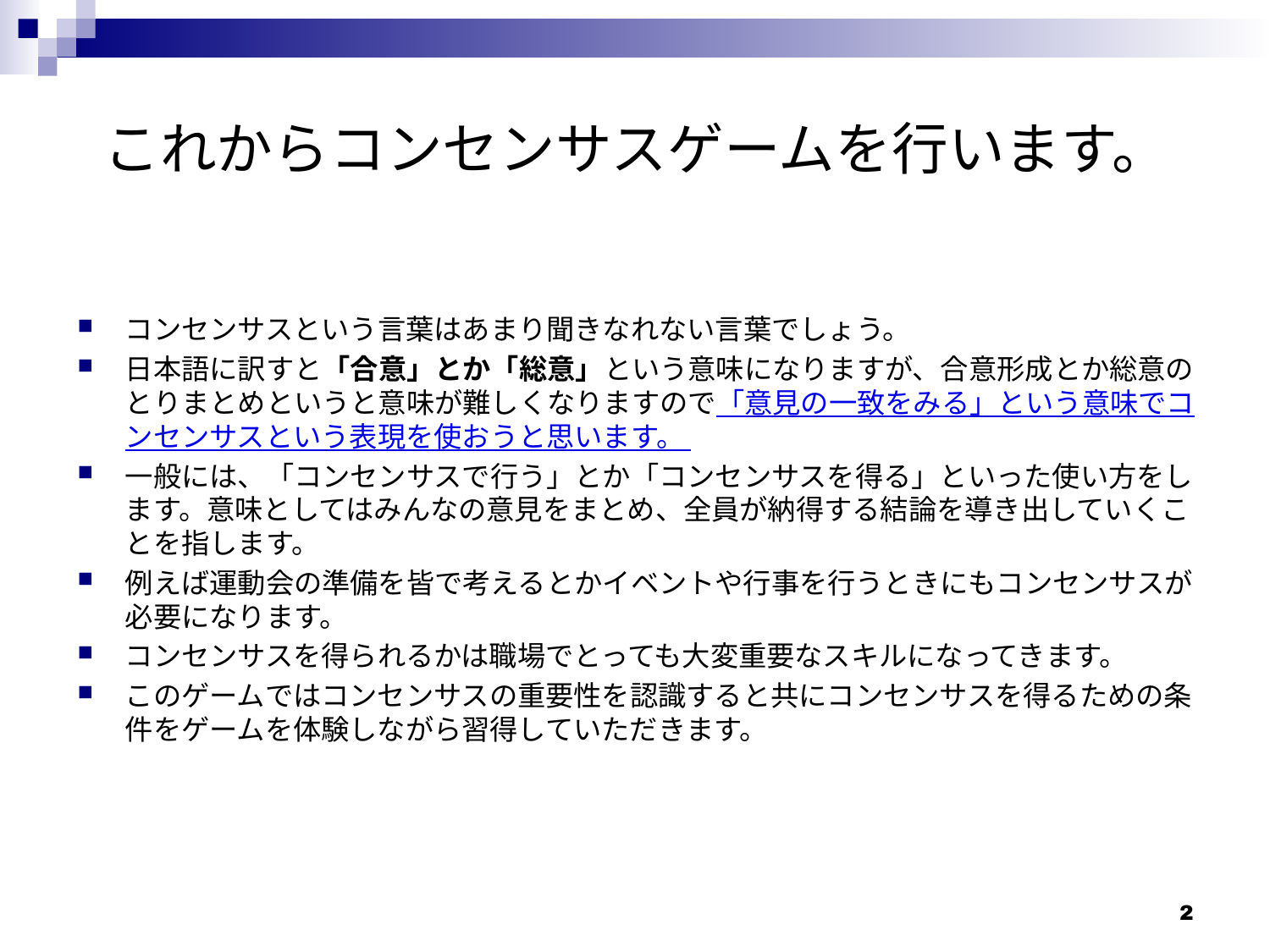

# これからコンセンサスゲームを行います。

コンセンサスという言葉はあまり聞きなれない言葉でしょう。
日本語に訳すと「合意」とか「総意」という意味になりますが、合意形成とか総意のとりまとめというと意味が難しくなりますので「意見の一致をみる」という意味でコンセンサスという表現を使おうと思います。
一般には、「コンセンサスで行う」とか「コンセンサスを得る」といった使い方をします。意味としてはみんなの意見をまとめ、全員が納得する結論を導き出していくことを指します。
例えば運動会の準備を皆で考えるとかイベントや行事を行うときにもコンセンサスが必要になります。
コンセンサスを得られるかは職場でとっても大変重要なスキルになってきます。
このゲームではコンセンサスの重要性を認識すると共にコンセンサスを得るための条件をゲームを体験しながら習得していただきます。

2